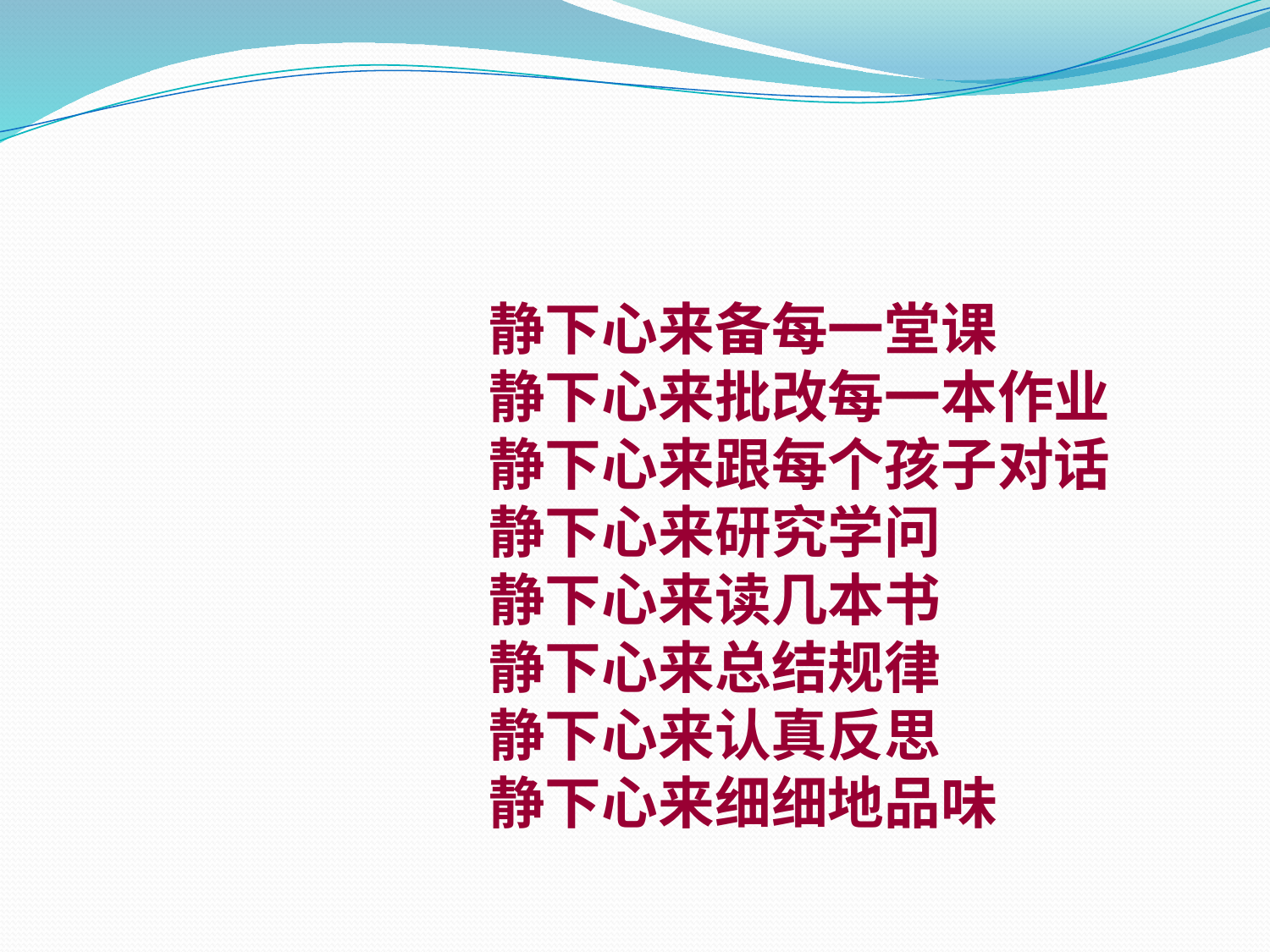

静下心来备每一堂课
静下心来批改每一本作业
静下心来跟每个孩子对话
静下心来研究学问
静下心来读几本书
静下心来总结规律
静下心来认真反思
静下心来细细地品味